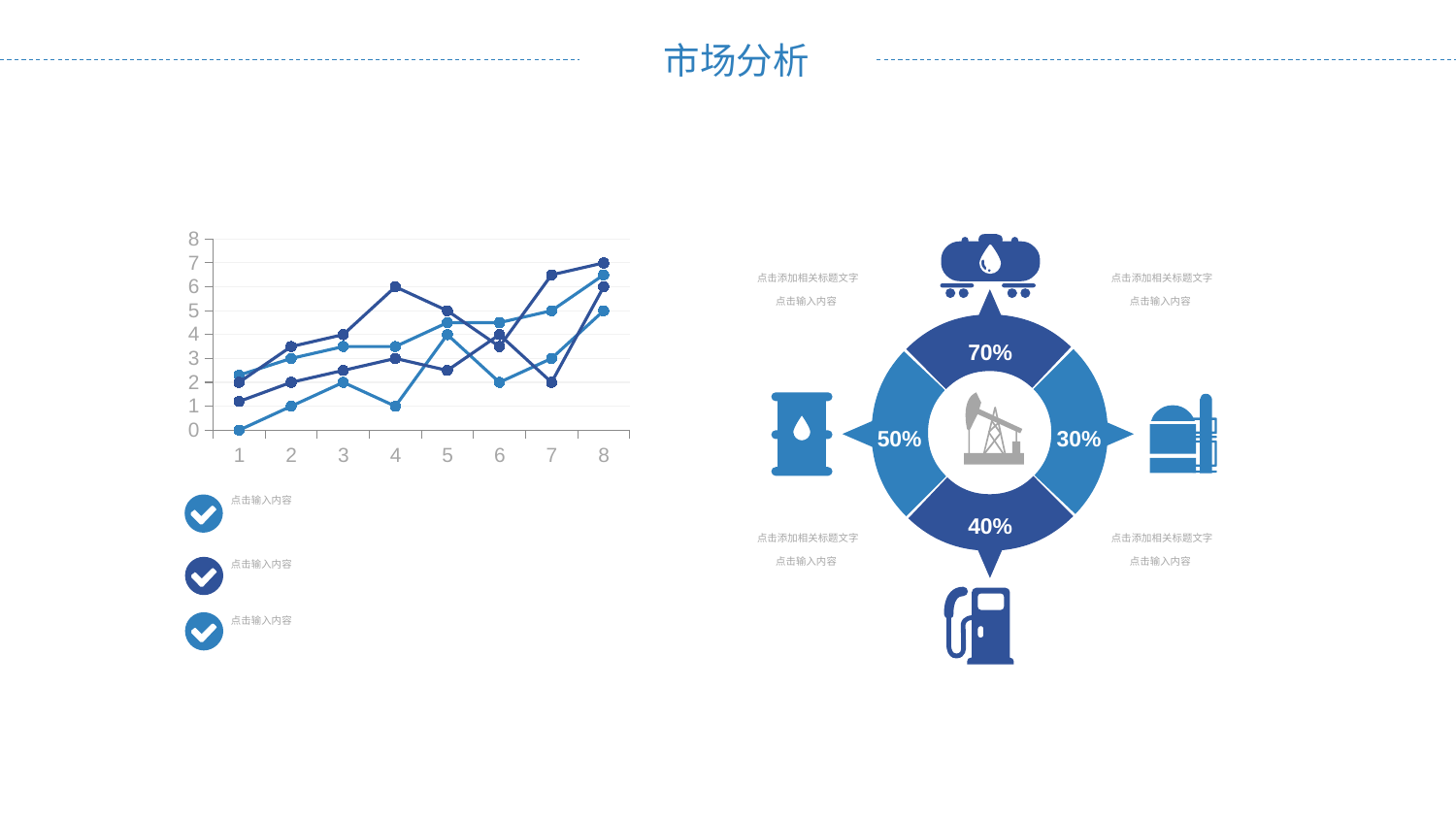

### Chart

| Category |  |  |  |  |
|---|---|---|---|---|

点击添加相关标题文字
点击输入内容
点击添加相关标题文字
点击输入内容

70%

50%
30%

点击输入内容

40%
点击添加相关标题文字
点击输入内容
点击添加相关标题文字
点击输入内容
点击输入内容

点击输入内容